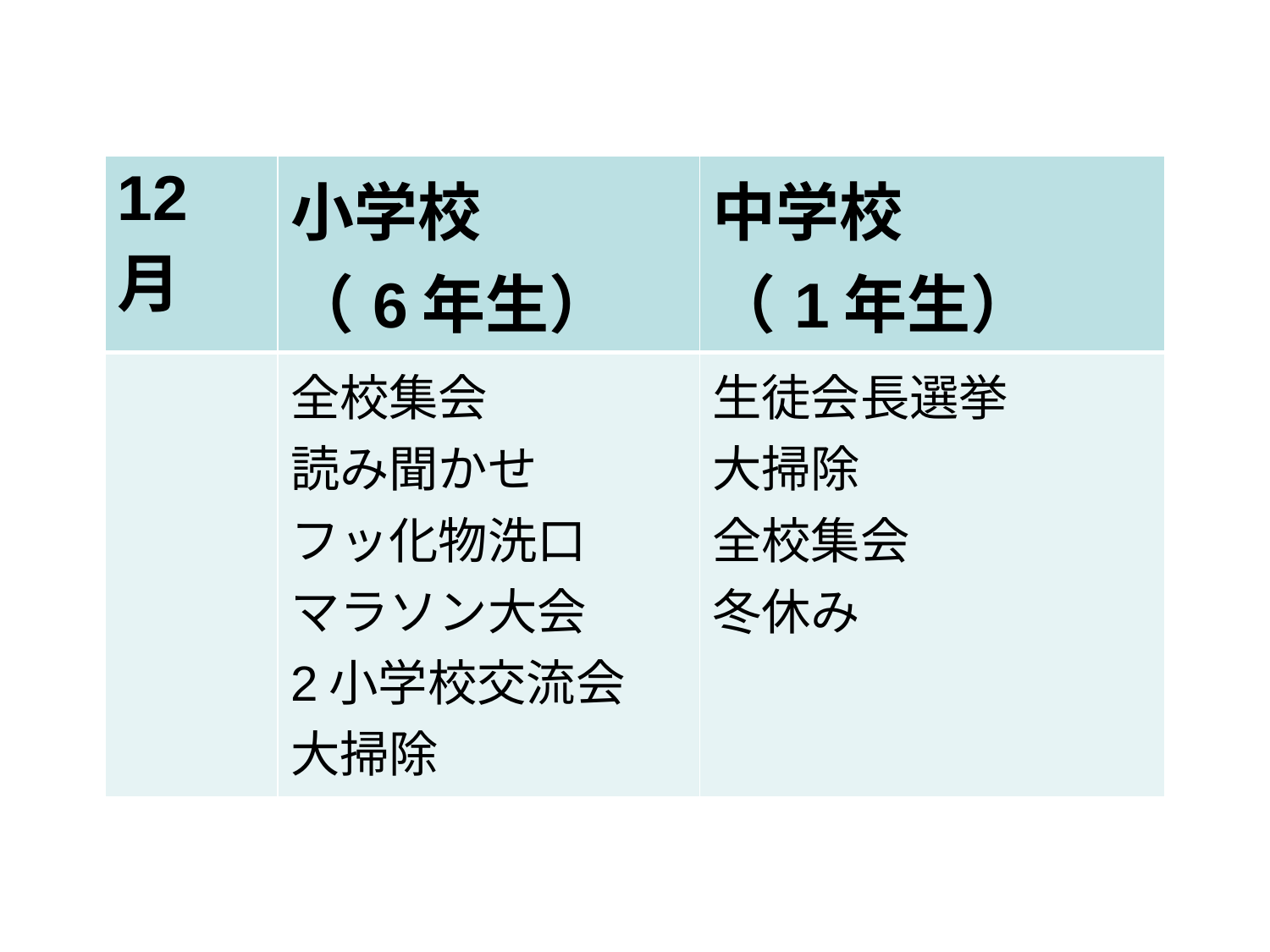

| 12月 | 小学校 （6年生） | 中学校 （1年生） |
| --- | --- | --- |
|  | 全校集会 読み聞かせ フッ化物洗口 マラソン大会 2小学校交流会 大掃除 | 生徒会長選挙 大掃除 全校集会 冬休み |